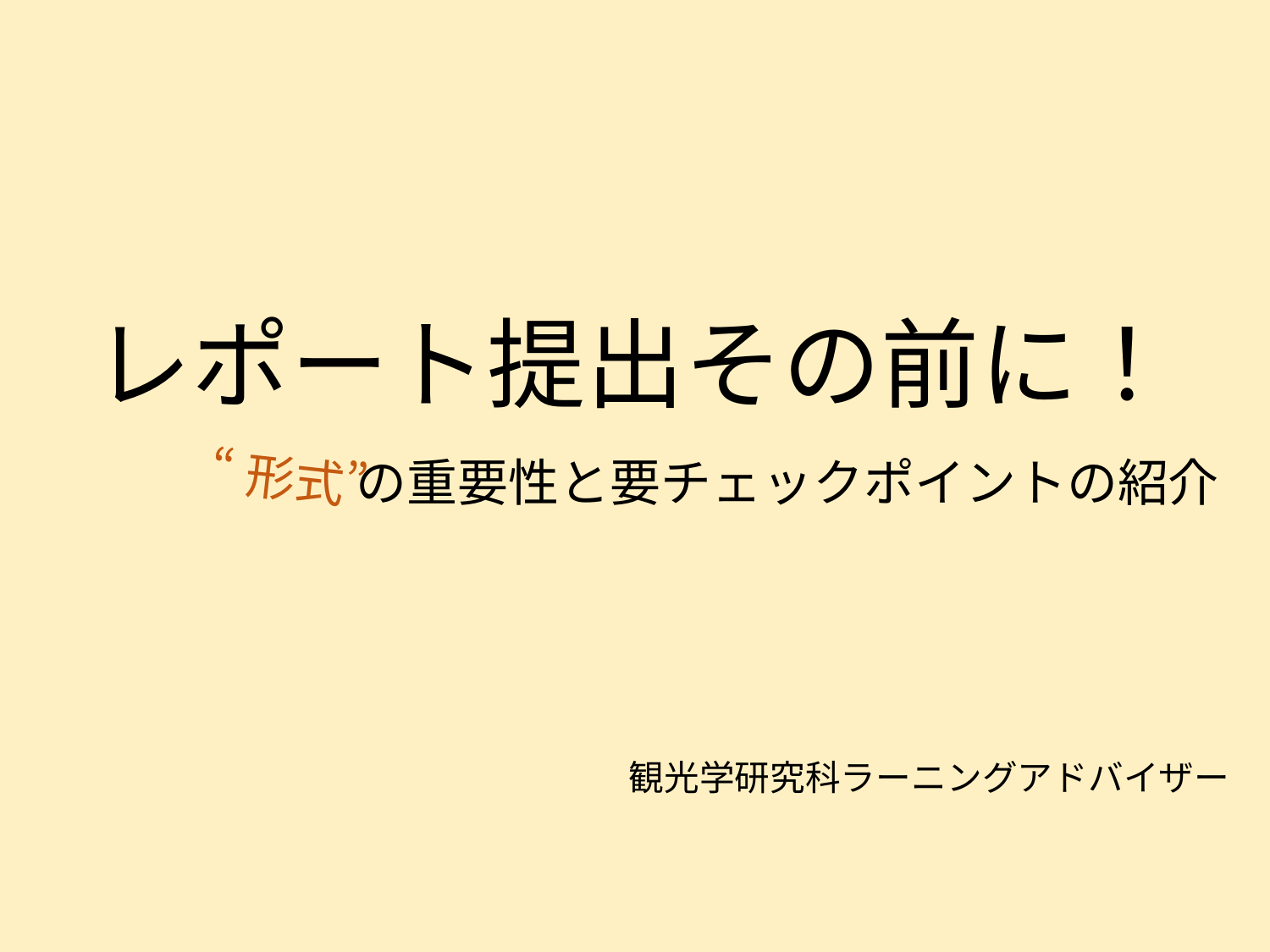

# レポート提出その前に！ 　 　　　　　　の重要性と要チェックポイントの紹介
“形式”
観光学研究科ラーニングアドバイザー